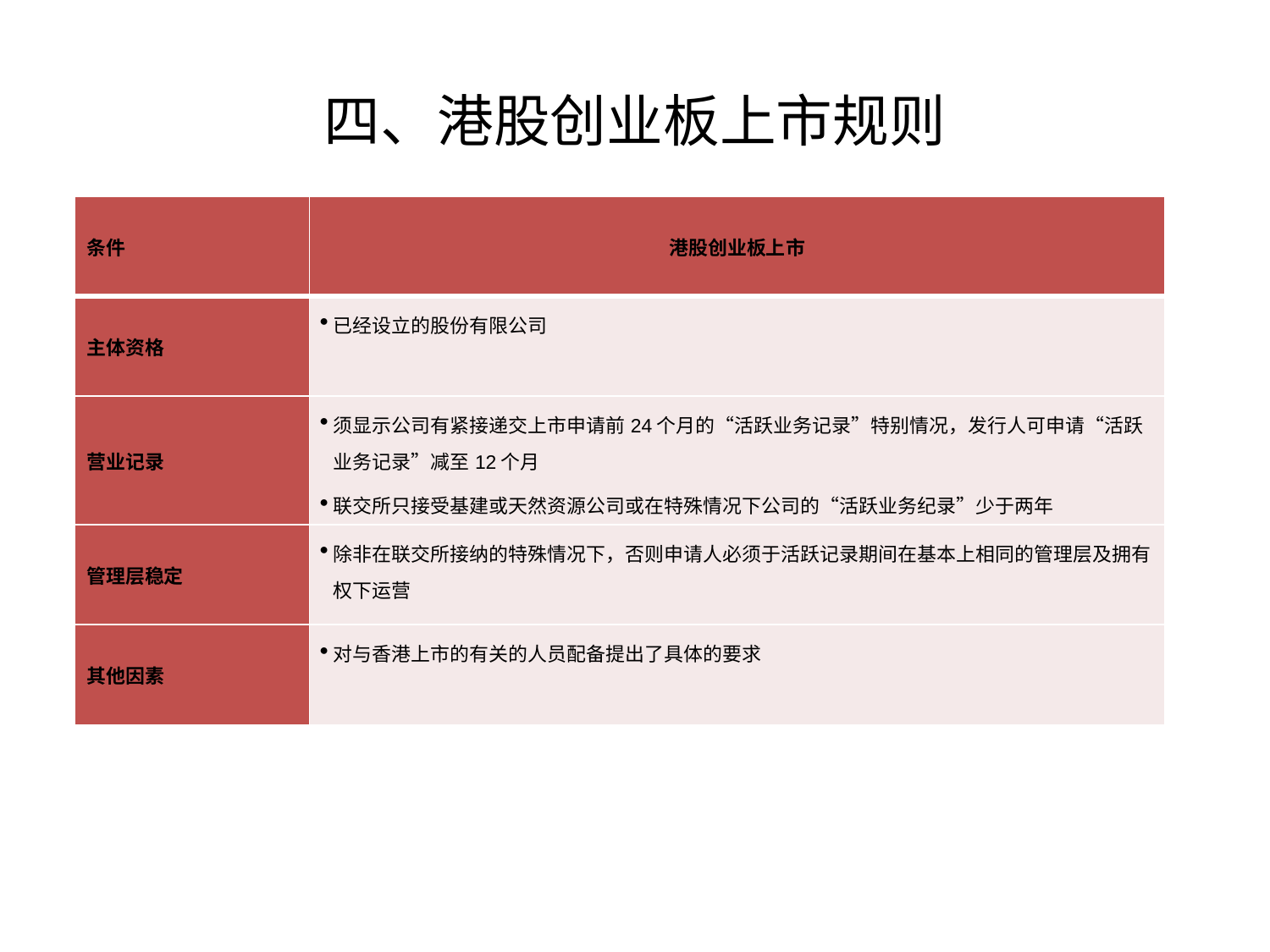

四、港股创业板上市规则
| 条件 | 港股创业板上市 |
| --- | --- |
| 主体资格 | 已经设立的股份有限公司 |
| 营业记录 | 须显示公司有紧接递交上市申请前24个月的“活跃业务记录”特别情况，发行人可申请“活跃业务记录”减至12个月 联交所只接受基建或天然资源公司或在特殊情况下公司的“活跃业务纪录”少于两年 |
| 管理层稳定 | 除非在联交所接纳的特殊情况下，否则申请人必须于活跃记录期间在基本上相同的管理层及拥有权下运营 |
| 其他因素 | 对与香港上市的有关的人员配备提出了具体的要求 |